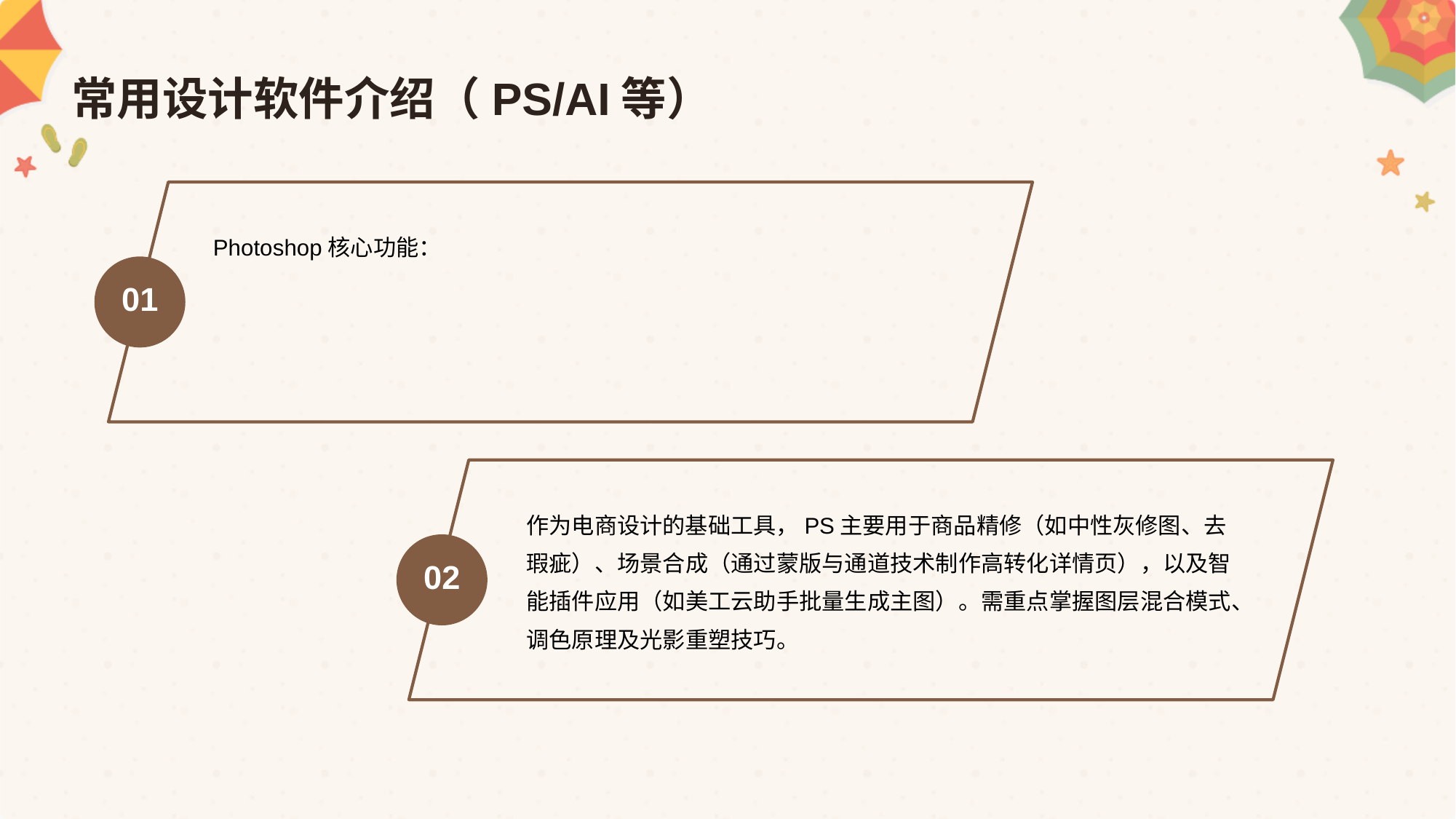

常用设计软件介绍（PS/AI等）

Photoshop核心功能：

01

作为电商设计的基础工具，PS主要用于商品精修（如中性灰修图、去瑕疵）、场景合成（通过蒙版与通道技术制作高转化详情页），以及智能插件应用（如美工云助手批量生成主图）。需重点掌握图层混合模式、调色原理及光影重塑技巧。

02